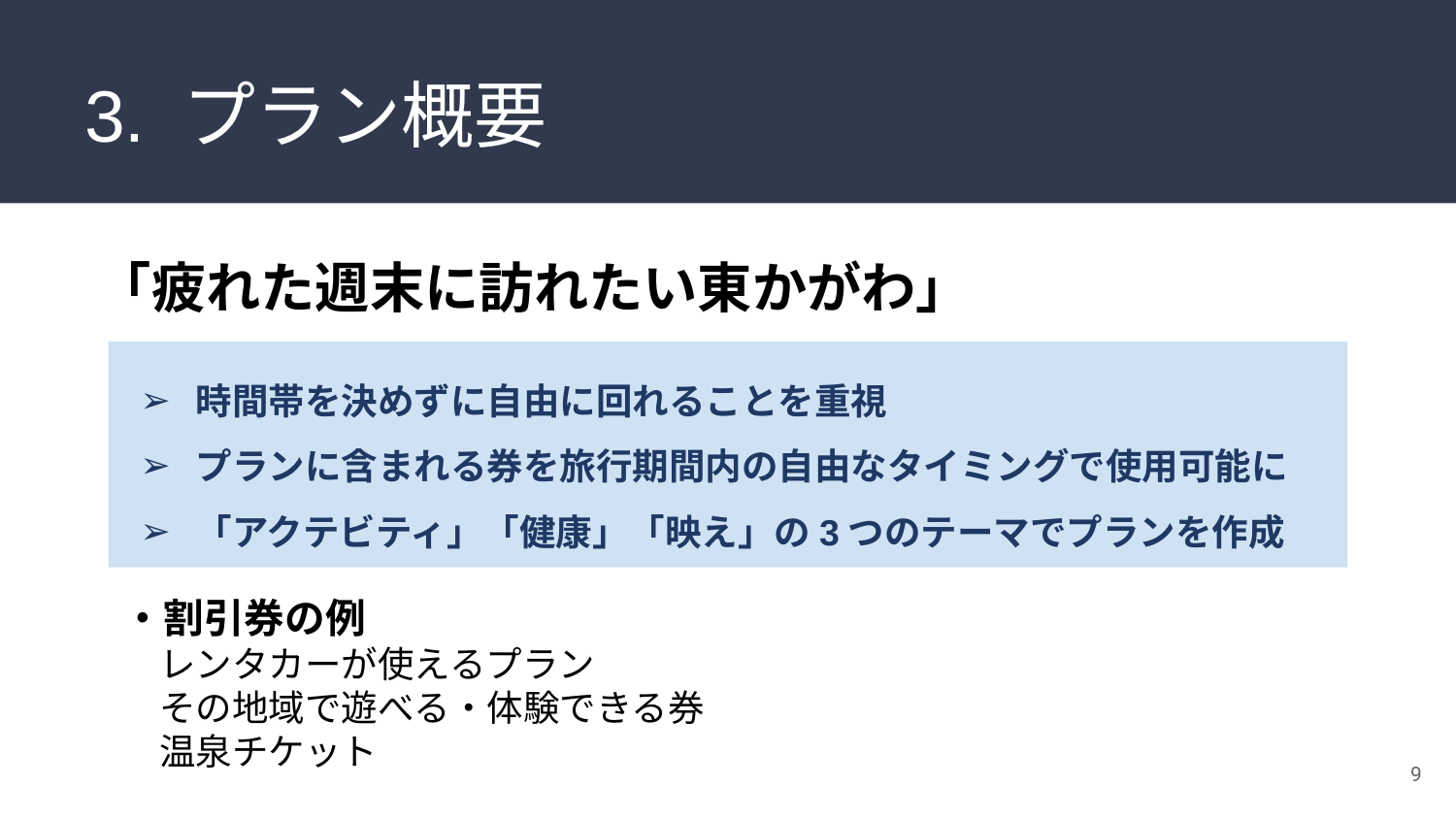

# 3. プラン概要
「疲れた週末に訪れたい東かがわ」
時間帯を決めずに自由に回れることを重視
プランに含まれる券を旅行期間内の自由なタイミングで使用可能に
「アクテビティ」「健康」「映え」の3つのテーマでプランを作成
・割引券の例
　レンタカーが使えるプラン
　その地域で遊べる・体験できる券
　温泉チケット

9